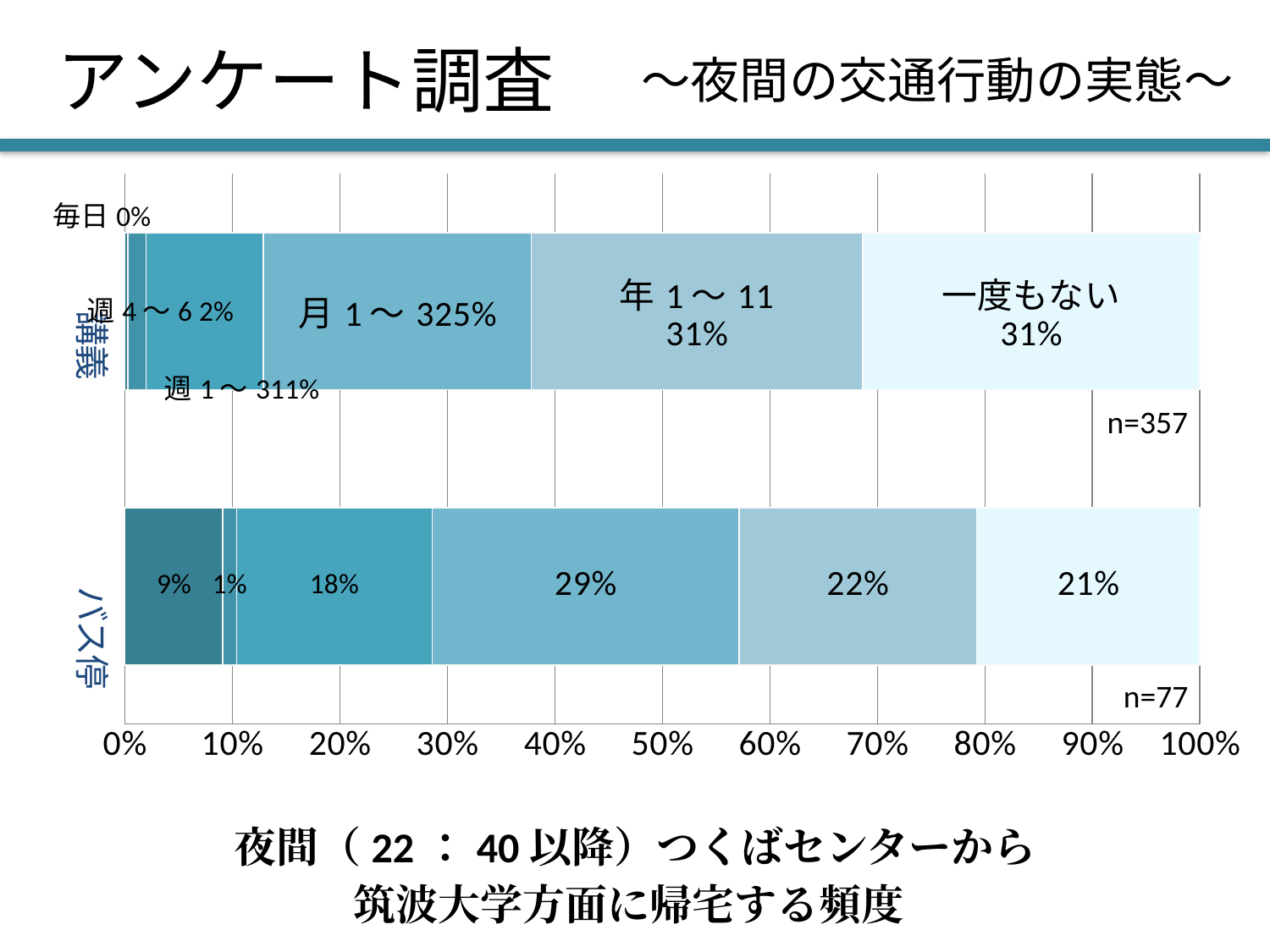

# アンケート調査
〜夜間の交通行動の実態〜

### Chart

| Category | 毎日 | 週4〜6 | 週1〜3 | 月1〜3 | 年1〜11 | 一度もない |
|---|---|---|---|---|---|---|
| バス停 | 0.0909090909090909 | 0.012987012987013 | 0.181818181818182 | 0.285714285714286 | 0.220779220779221 | 0.207792207792208 |
| 講義 | 0.00280112044817927 | 0.0168067226890756 | 0.109243697478992 | 0.249299719887955 | 0.30812324929972 | 0.313725490196078 |
n=357
n=77
夜間（22：40以降）つくばセンターから
筑波大学方面に帰宅する頻度